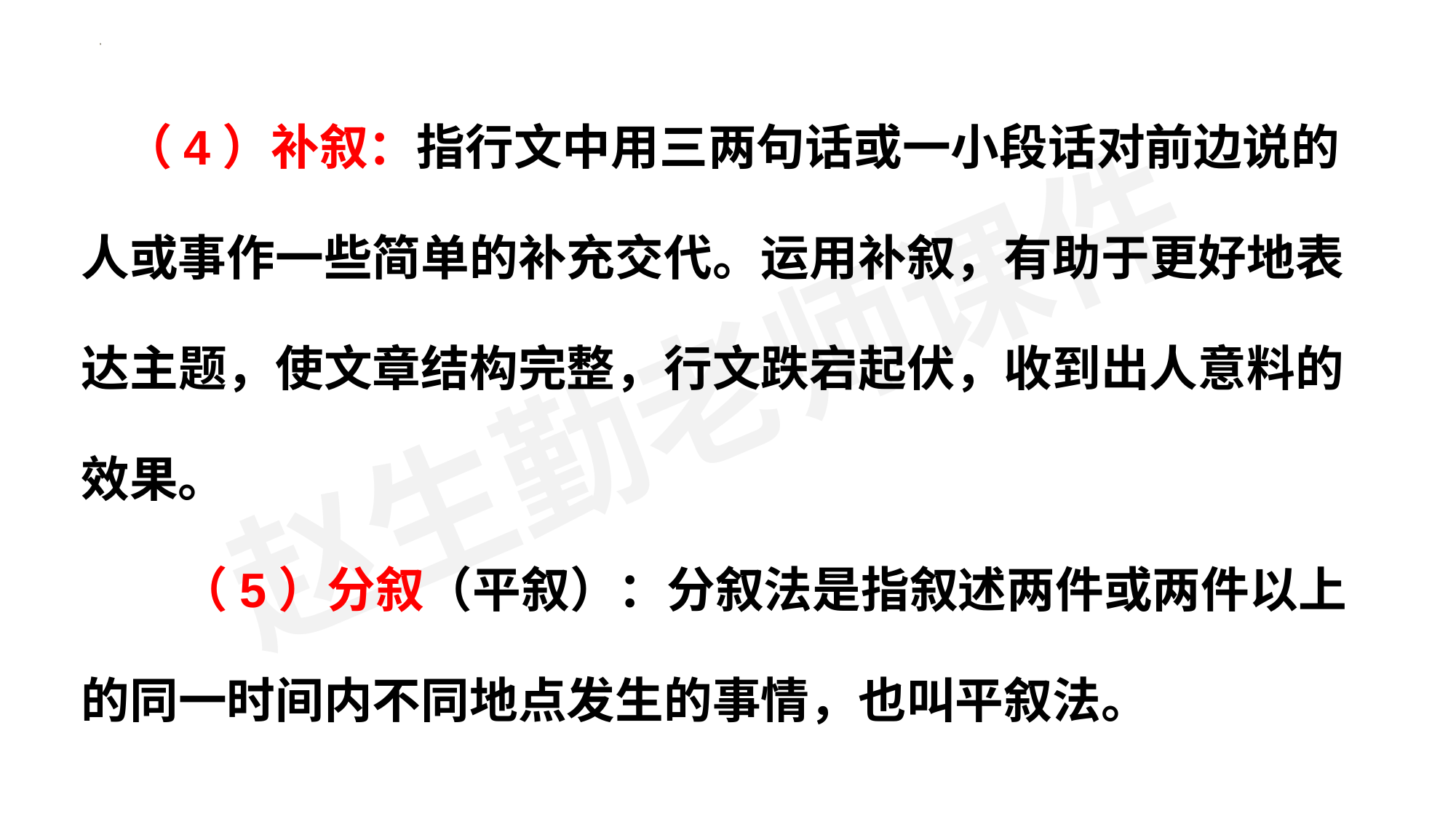

（4）补叙：指行文中用三两句话或一小段话对前边说的人或事作一些简单的补充交代。运用补叙，有助于更好地表达主题，使文章结构完整，行文跌宕起伏，收到出人意料的效果。
    （5）分叙（平叙）：分叙法是指叙述两件或两件以上的同一时间内不同地点发生的事情，也叫平叙法。